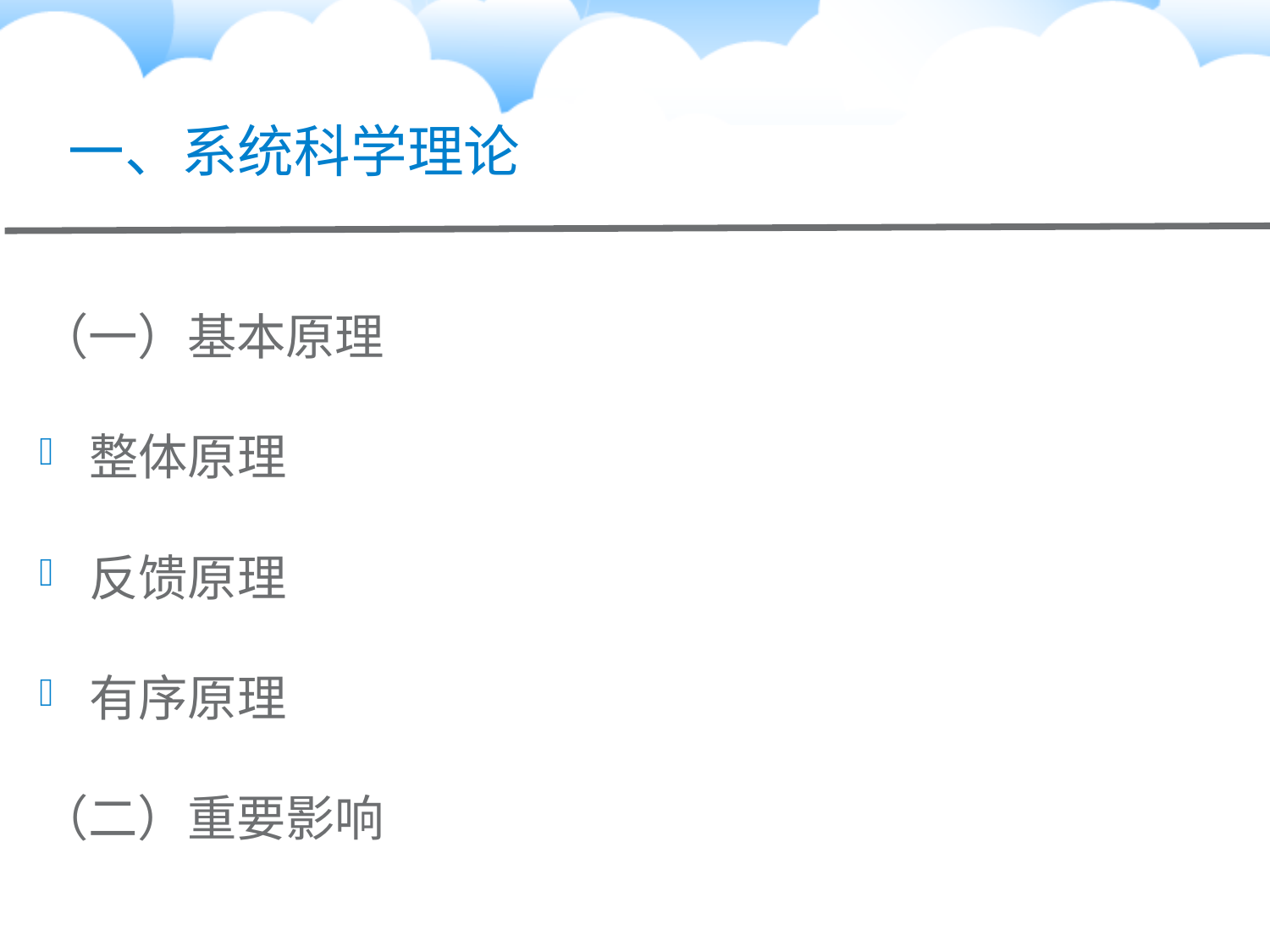

# 一、系统科学理论
（一）基本原理
整体原理
反馈原理
有序原理
（二）重要影响